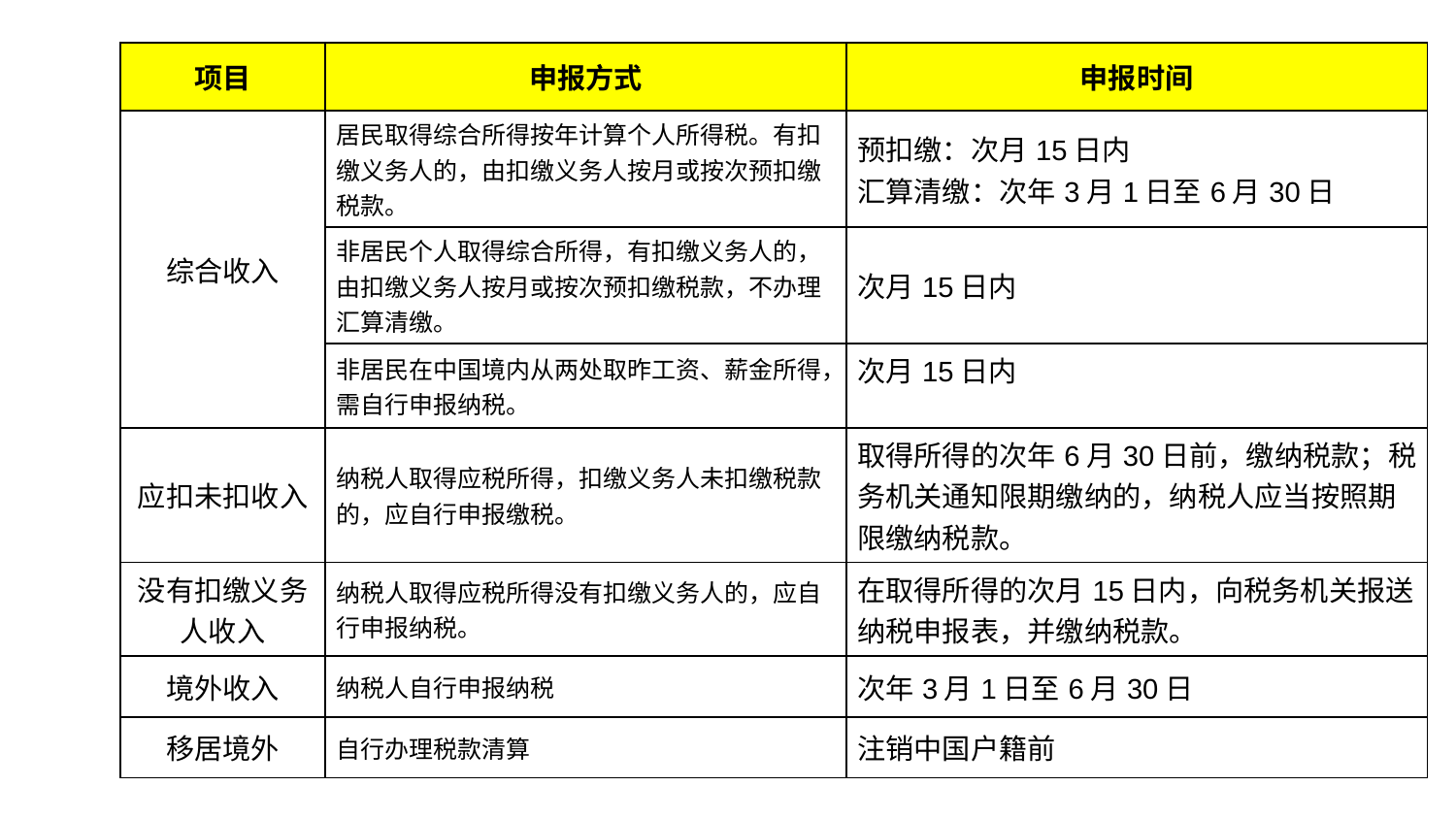

| 项目 | 申报方式 | 申报时间 |
| --- | --- | --- |
| 综合收入 | 居民取得综合所得按年计算个人所得税。有扣缴义务人的，由扣缴义务人按月或按次预扣缴税款。 | 预扣缴：次月15日内 汇算清缴：次年3月1日至6月30日 |
|  | 非居民个人取得综合所得，有扣缴义务人的，由扣缴义务人按月或按次预扣缴税款，不办理汇算清缴。 | 次月15日内 |
|  | 非居民在中国境内从两处取昨工资、薪金所得，需自行申报纳税。 | 次月15日内 |
| 应扣未扣收入 | 纳税人取得应税所得，扣缴义务人未扣缴税款的，应自行申报缴税。 | 取得所得的次年6月30日前，缴纳税款；税务机关通知限期缴纳的，纳税人应当按照期限缴纳税款。 |
| 没有扣缴义务人收入 | 纳税人取得应税所得没有扣缴义务人的，应自行申报纳税。 | 在取得所得的次月15日内，向税务机关报送纳税申报表，并缴纳税款。 |
| 境外收入 | 纳税人自行申报纳税 | 次年3月1日至6月30日 |
| 移居境外 | 自行办理税款清算 | 注销中国户籍前 |